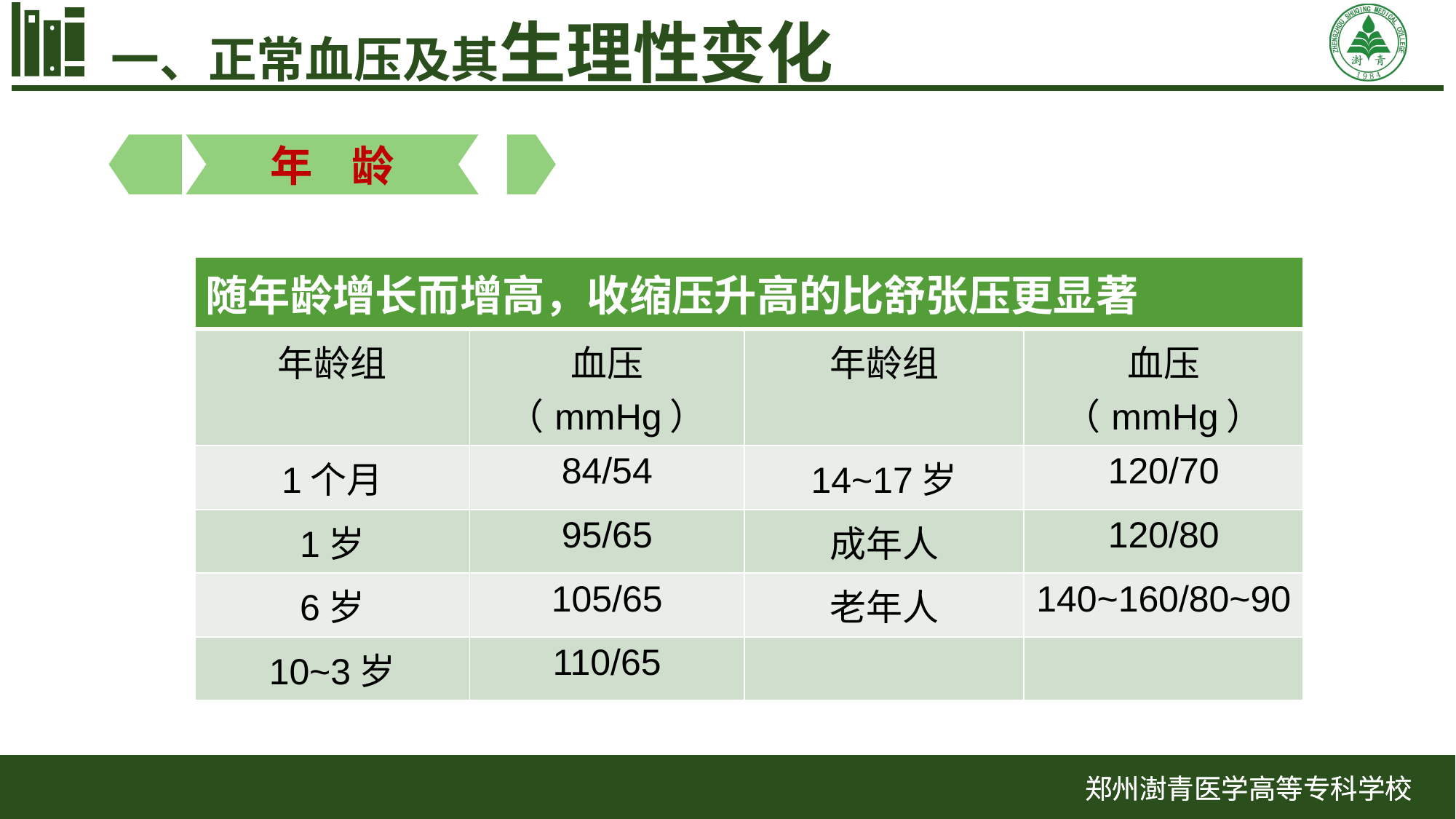

一、正常血压及其生理性变化
年    龄
| 随年龄增长而增高，收缩压升高的比舒张压更显著 |  |  |  |
| --- | --- | --- | --- |
| 年龄组 | 血压（mmHg） | 年龄组 | 血压（mmHg） |
| 1个月 | 84/54 | 14~17岁 | 120/70 |
| 1岁 | 95/65 | 成年人 | 120/80 |
| 6岁 | 105/65 | 老年人 | 140~160/80~90 |
| 10~3岁 | 110/65 |  |  |